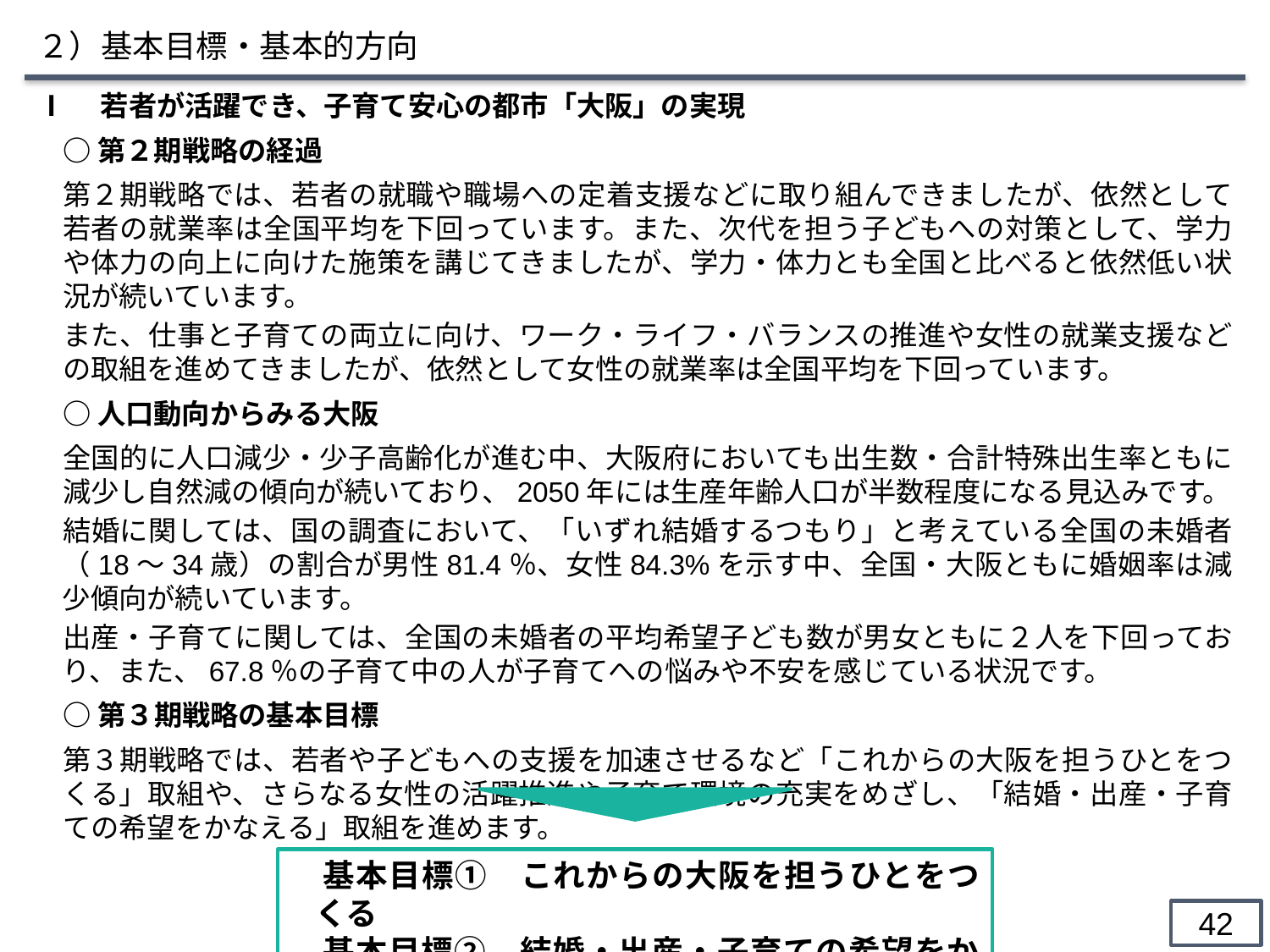

２）基本目標・基本的方向
Ⅰ　若者が活躍でき、子育て安心の都市「大阪」の実現
○第２期戦略の経過
第２期戦略では、若者の就職や職場への定着支援などに取り組んできましたが、依然として若者の就業率は全国平均を下回っています。また、次代を担う子どもへの対策として、学力や体力の向上に向けた施策を講じてきましたが、学力・体力とも全国と比べると依然低い状況が続いています。
また、仕事と子育ての両立に向け、ワーク・ライフ・バランスの推進や女性の就業支援などの取組を進めてきましたが、依然として女性の就業率は全国平均を下回っています。
○人口動向からみる大阪
全国的に人口減少・少子高齢化が進む中、大阪府においても出生数・合計特殊出生率ともに減少し自然減の傾向が続いており、2050年には生産年齢人口が半数程度になる見込みです。
結婚に関しては、国の調査において、「いずれ結婚するつもり」と考えている全国の未婚者（18～34歳）の割合が男性81.4％、女性84.3%を示す中、全国・大阪ともに婚姻率は減少傾向が続いています。
出産・子育てに関しては、全国の未婚者の平均希望子ども数が男女ともに２人を下回っており、また、67.8％の子育て中の人が子育てへの悩みや不安を感じている状況です。
○第３期戦略の基本目標
第３期戦略では、若者や子どもへの支援を加速させるなど「これからの大阪を担うひとをつくる」取組や、さらなる女性の活躍推進や子育て環境の充実をめざし、「結婚・出産・子育ての希望をかなえる」取組を進めます。

　基本目標①　これからの大阪を担うひとをつくる
　基本目標②　結婚・出産・子育ての希望をかなえる
42